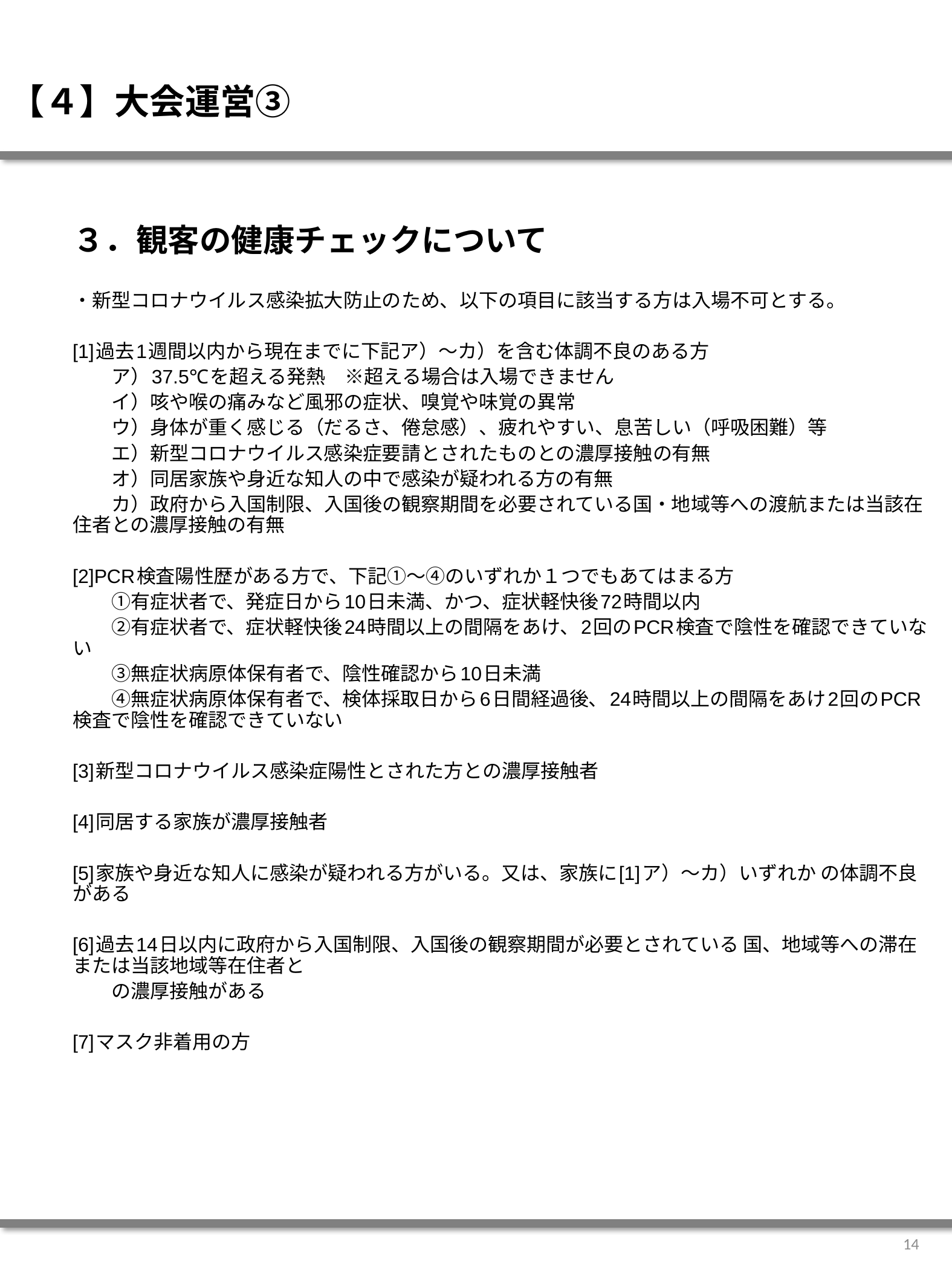

# 【４】大会運営③

３．観客の健康チェックについて

・新型コロナウイルス感染拡大防止のため、以下の項目に該当する方は入場不可とする。

[1]過去1週間以内から現在までに下記ア）～カ）を含む体調不良のある方
　　ア）37.5℃を超える発熱　※超える場合は入場できません
　　イ）咳や喉の痛みなど風邪の症状、嗅覚や味覚の異常
　　ウ）身体が重く感じる（だるさ、倦怠感）、疲れやすい、息苦しい（呼吸困難）等
　　エ）新型コロナウイルス感染症要請とされたものとの濃厚接触の有無
　　オ）同居家族や身近な知人の中で感染が疑われる方の有無
　　カ）政府から入国制限、入国後の観察期間を必要されている国・地域等への渡航または当該在住者との濃厚接触の有無

[2]PCR検査陽性歴がある方で、下記①～④のいずれか１つでもあてはまる方
　　①有症状者で、発症日から10日未満、かつ、症状軽快後72時間以内
　　②有症状者で、症状軽快後24時間以上の間隔をあけ、2回のPCR検査で陰性を確認できていない
　　③無症状病原体保有者で、陰性確認から10日未満
　　④無症状病原体保有者で、検体採取日から6日間経過後、24時間以上の間隔をあけ2回のPCR検査で陰性を確認できていない

[3]新型コロナウイルス感染症陽性とされた方との濃厚接触者

[4]同居する家族が濃厚接触者

[5]家族や身近な知人に感染が疑われる方がいる。又は、家族に[1]ア）～カ）いずれか の体調不良がある

[6]過去14日以内に政府から入国制限、入国後の観察期間が必要とされている 国、地域等への滞在または当該地域等在住者と
　　の濃厚接触がある

[7]マスク非着用の方
14